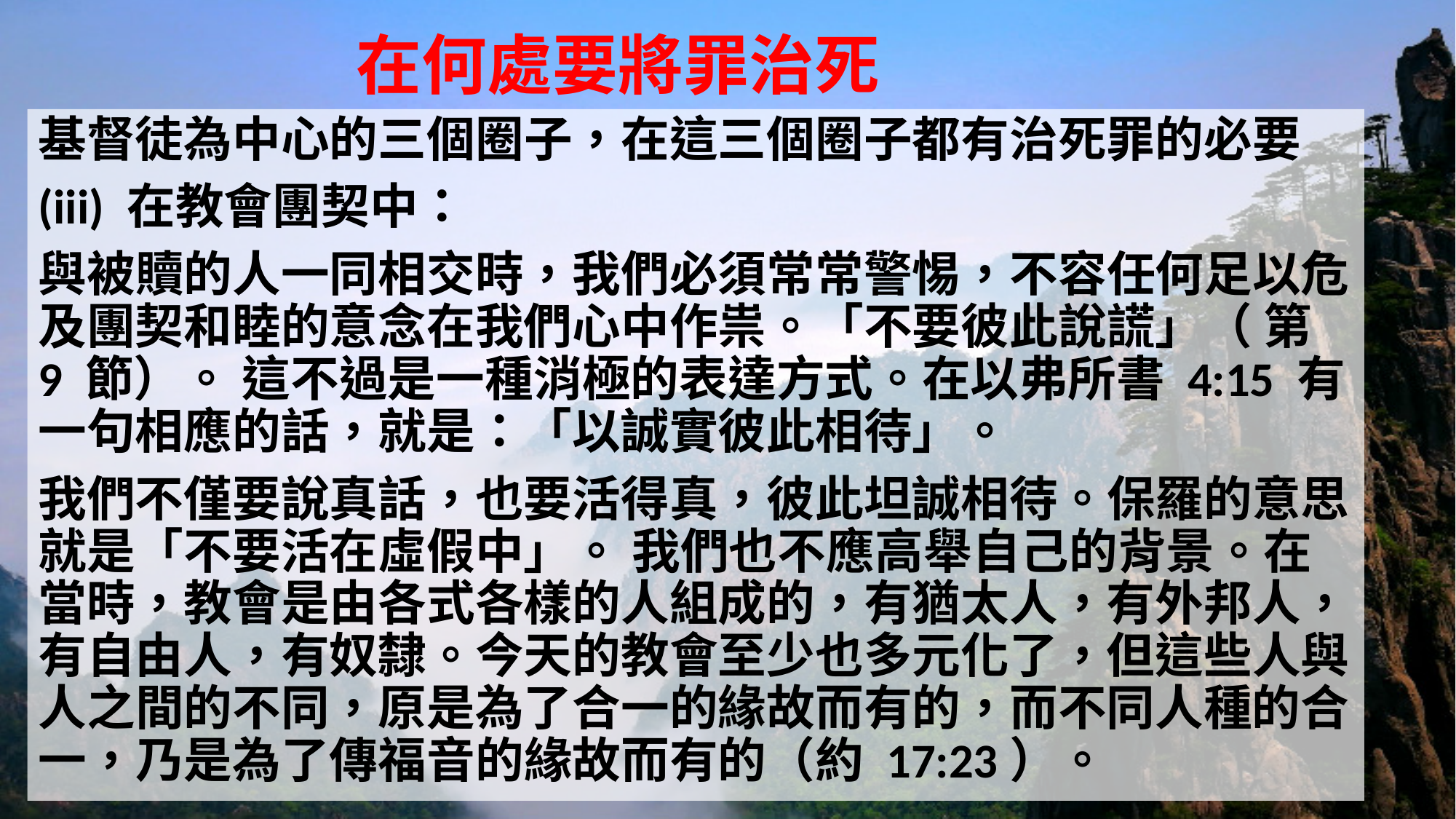

# 在何處要將罪治死
基督徒為中心的三個圈子，在這三個圈子都有治死罪的必要
(iii) 在教會團契中：
與被贖的人一同相交時，我們必須常常警惕，不容任何足以危及團契和睦的意念在我們心中作祟。「不要彼此說謊」（ 第 9 節）。 這不過是一種消極的表達方式。在以弗所書 4:15 有一句相應的話，就是：「以誠實彼此相待」。
我們不僅要說真話，也要活得真，彼此坦誠相待。保羅的意思就是「不要活在虛假中」。 我們也不應高舉自己的背景。在當時，教會是由各式各樣的人組成的，有猶太人，有外邦人，有自由人，有奴隸。今天的教會至少也多元化了，但這些人與人之間的不同，原是為了合一的緣故而有的，而不同人種的合一，乃是為了傳福音的緣故而有的（約 17:23）。